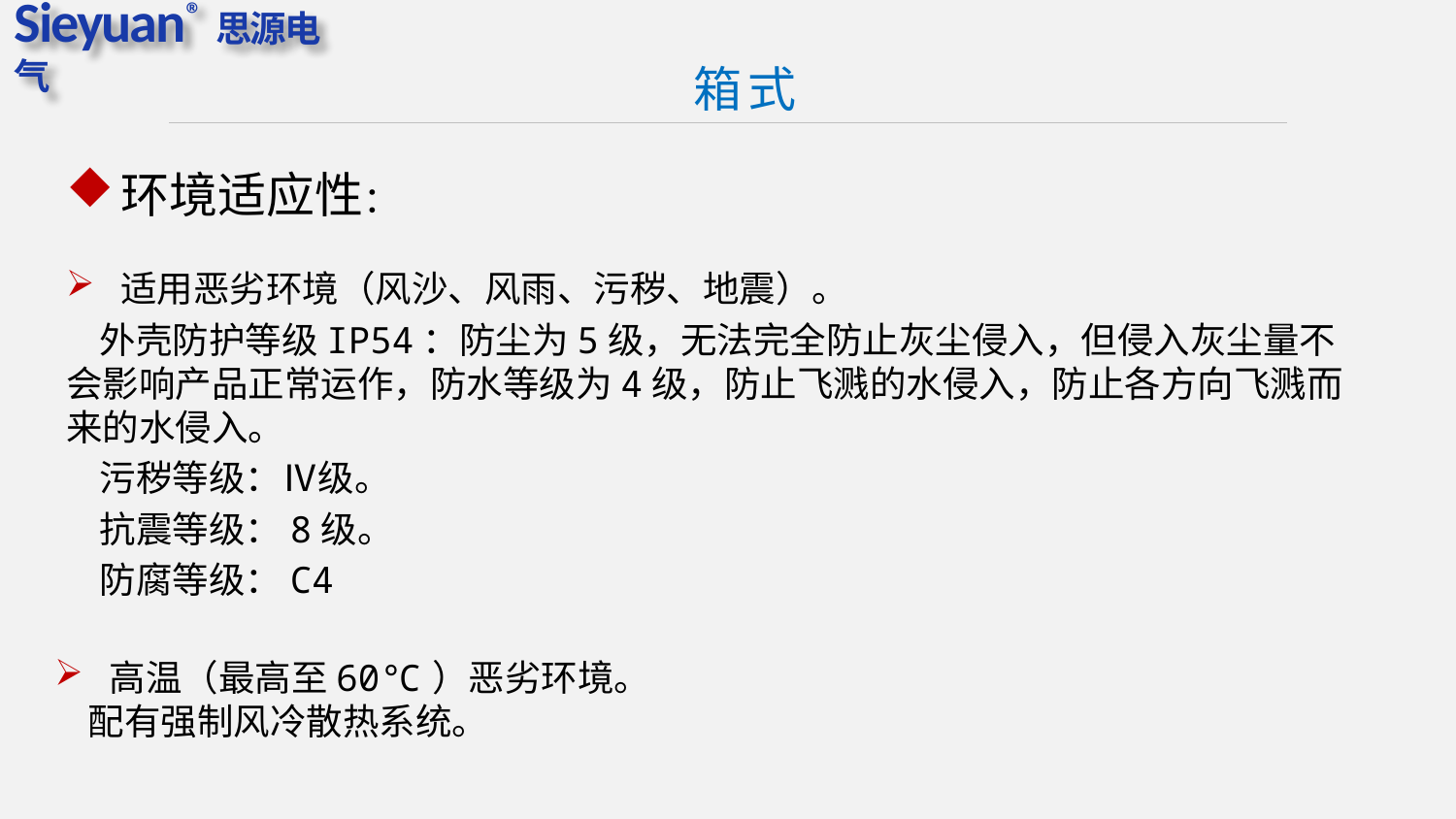

箱式
环境适应性：

适用恶劣环境（风沙、风雨、污秽、地震）。
   外壳防护等级IP54：防尘为5级，无法完全防止灰尘侵入，但侵入灰尘量不会影响产品正常运作，防水等级为4级，防止飞溅的水侵入，防止各方向飞溅而来的水侵入。
   污秽等级：Ⅳ级。
   抗震等级：8级。
   防腐等级：C4

一.固定容量电容器成套柜
适用场景
主要功能

高温（最高至60℃）恶劣环境。
   配有强制风冷散热系统。

产品特色